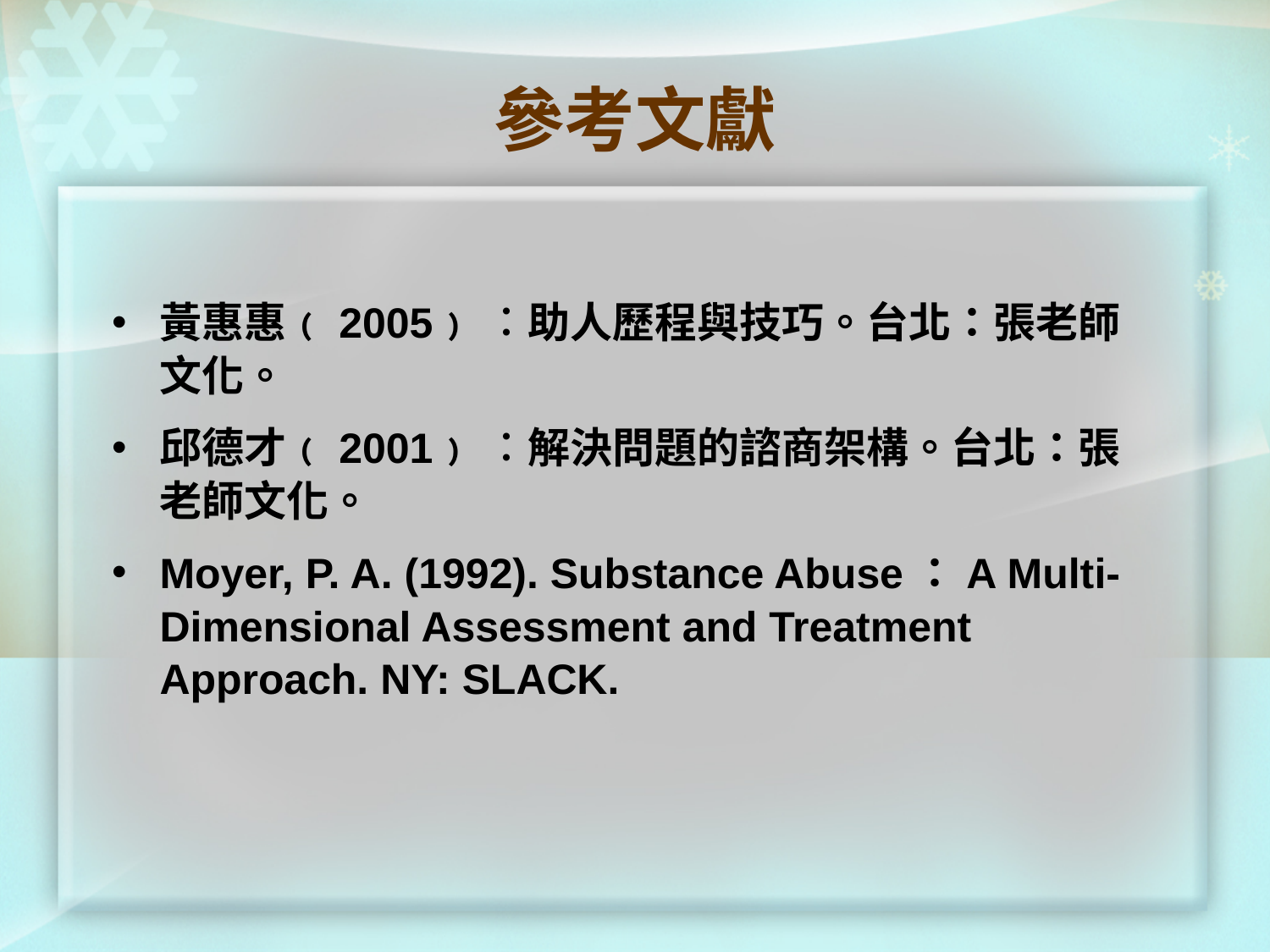

# 參考文獻
黃惠惠﹙2005﹚︰助人歷程與技巧。台北：張老師文化。
邱德才﹙2001﹚︰解決問題的諮商架構。台北：張老師文化。
Moyer, P. A. (1992). Substance Abuse：A Multi-Dimensional Assessment and Treatment Approach. NY: SLACK.